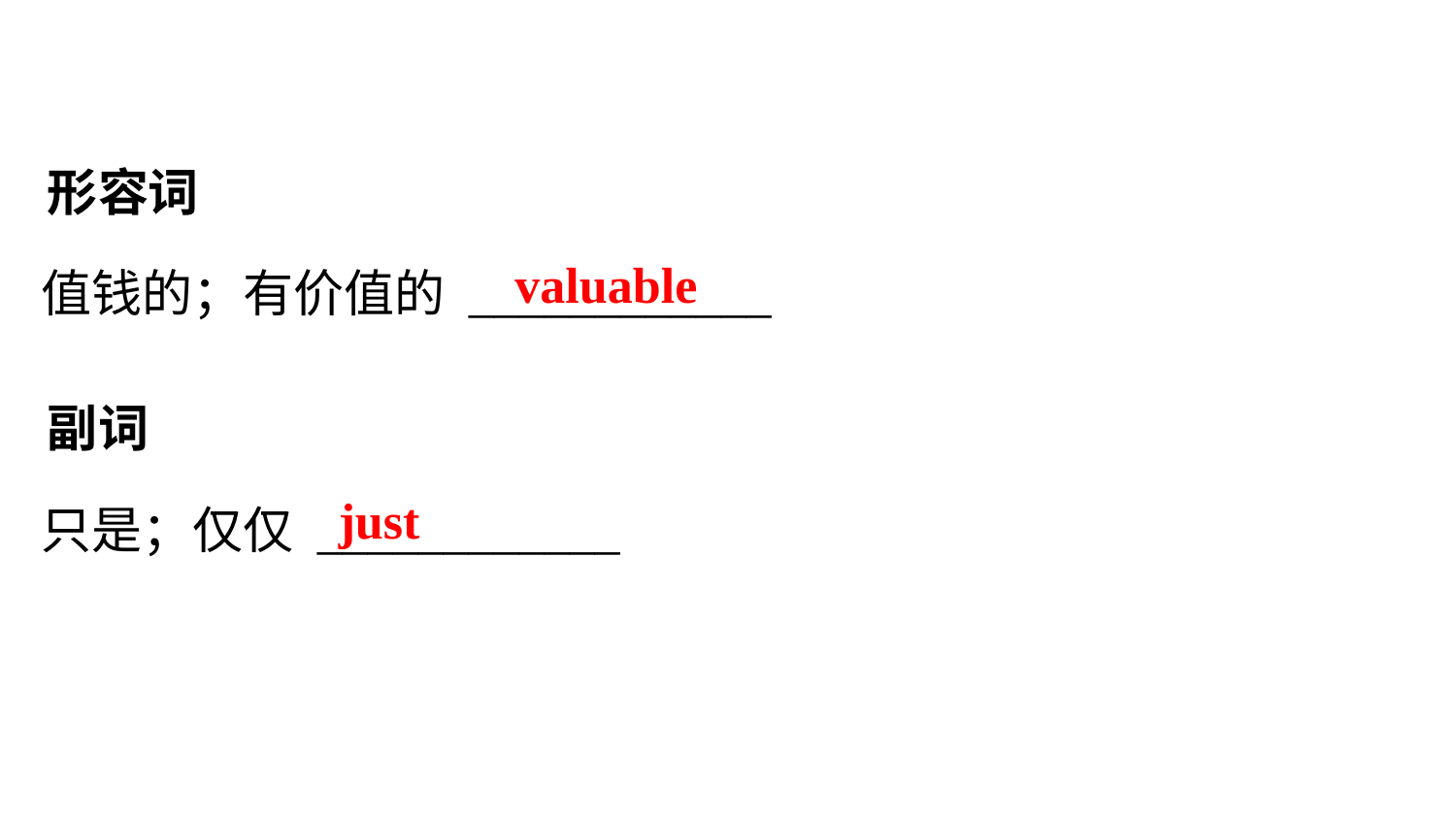

形容词
 valuable
值钱的；有价值的 ____________
副词
just
只是；仅仅 ____________